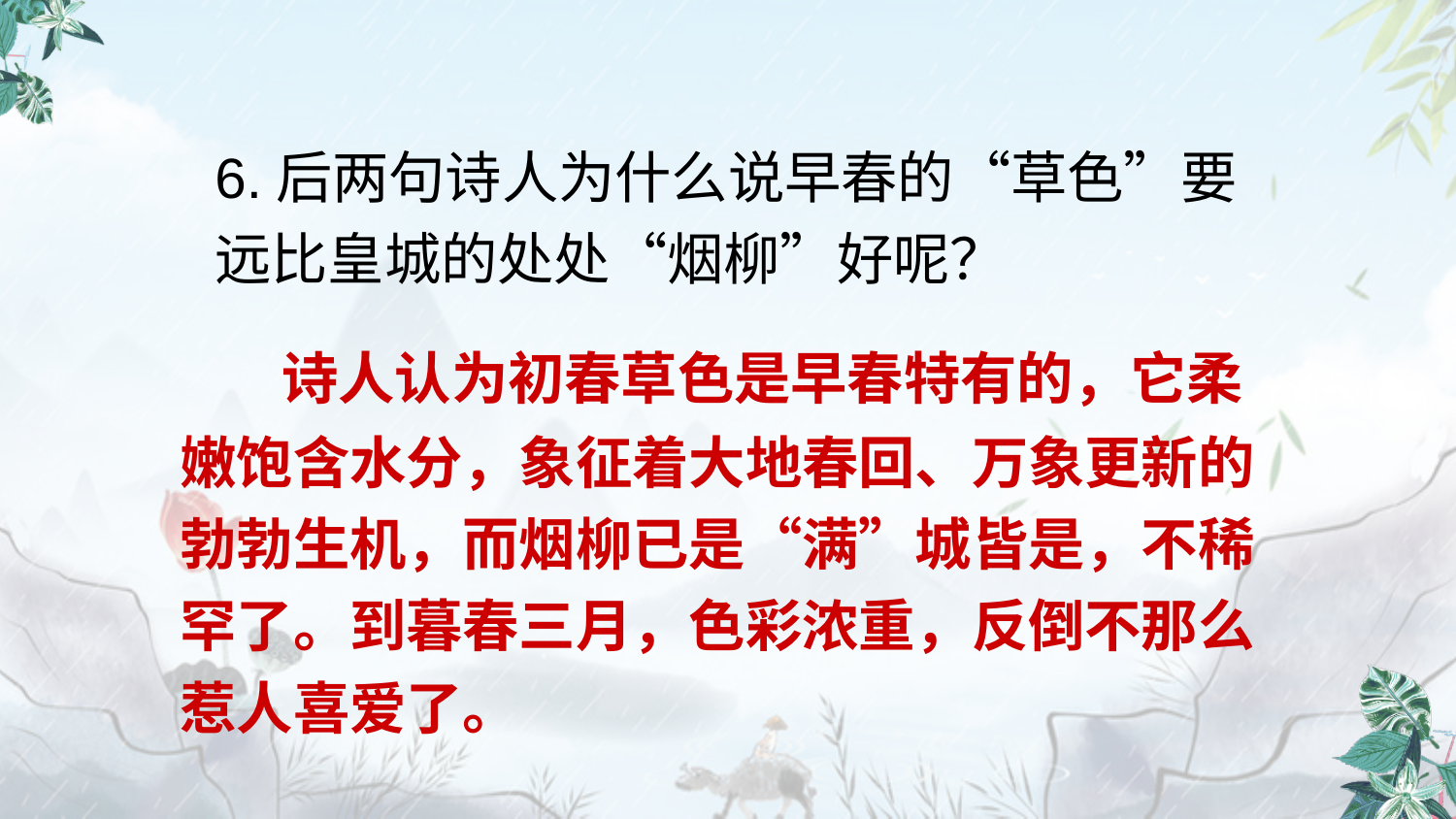

6.后两句诗人为什么说早春的“草色”要远比皇城的处处“烟柳”好呢？
     诗人认为初春草色是早春特有的，它柔嫩饱含水分，象征着大地春回、万象更新的勃勃生机，而烟柳已是“满”城皆是，不稀罕了。到暮春三月，色彩浓重，反倒不那么惹人喜爱了。